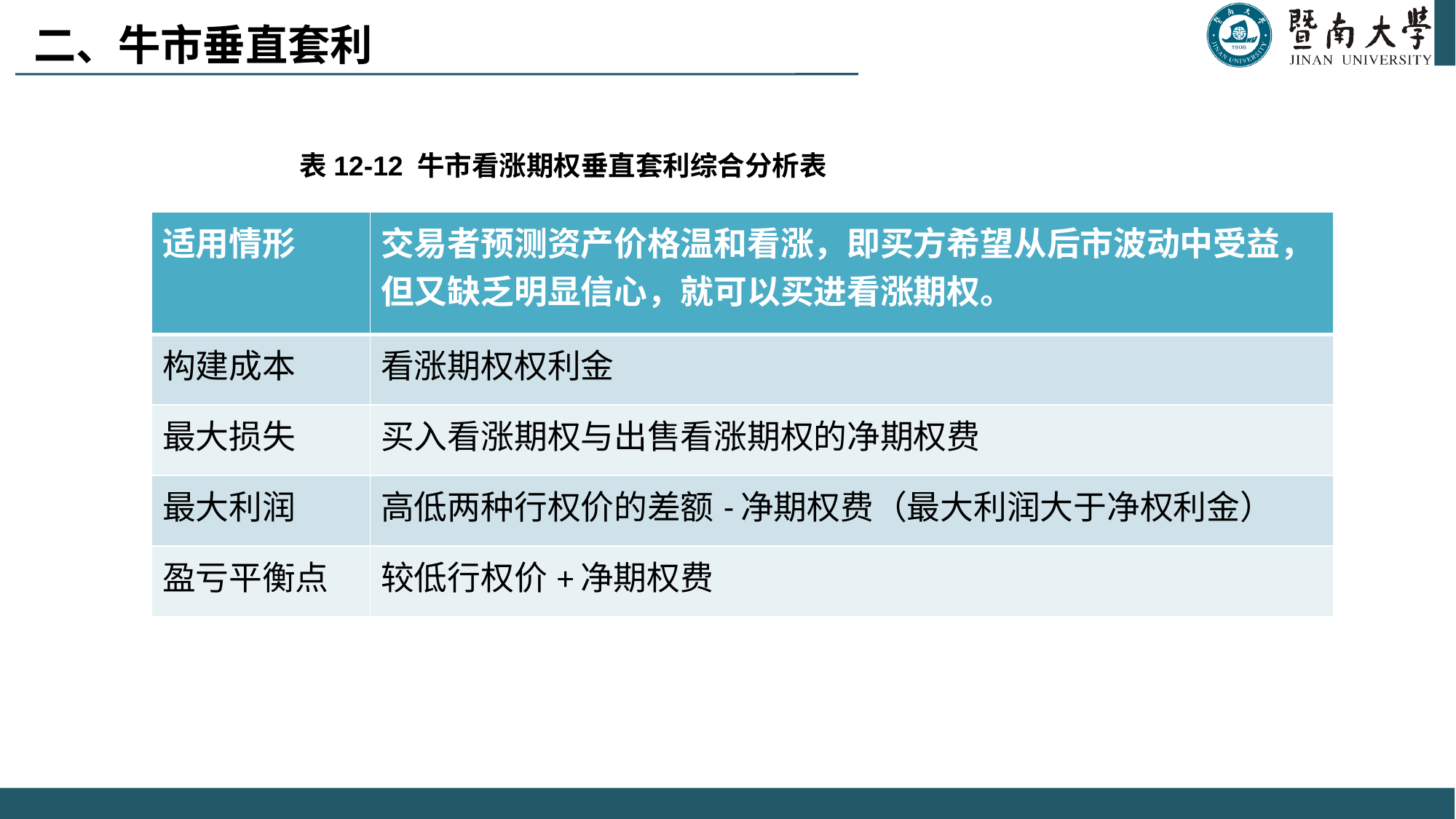

二、牛市垂直套利
表12-12 牛市看涨期权垂直套利综合分析表
| 适用情形 | 交易者预测资产价格温和看涨，即买方希望从后市波动中受益，但又缺乏明显信心，就可以买进看涨期权。 |
| --- | --- |
| 构建成本 | 看涨期权权利金 |
| 最大损失 | 买入看涨期权与出售看涨期权的净期权费 |
| 最大利润 | 高低两种行权价的差额-净期权费（最大利润大于净权利金） |
| 盈亏平衡点 | 较低行权价+净期权费 |